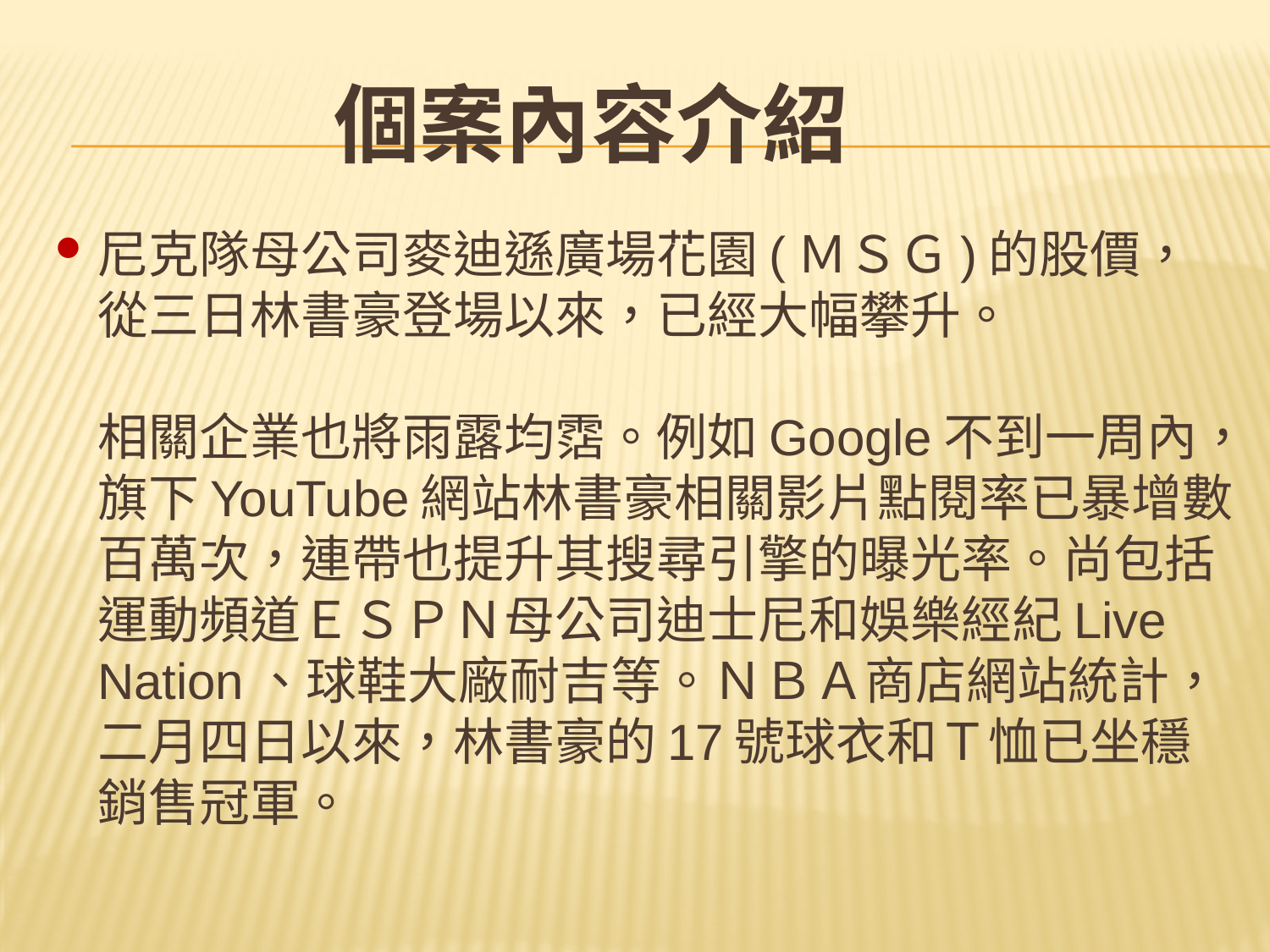

# 個案內容介紹
尼克隊母公司麥迪遜廣場花園(ＭＳＧ)的股價，從三日林書豪登場以來，已經大幅攀升。
相關企業也將雨露均霑。例如Google不到一周內，旗下YouTube網站林書豪相關影片點閱率已暴增數百萬次，連帶也提升其搜尋引擎的曝光率。尚包括運動頻道ＥＳＰＮ母公司迪士尼和娛樂經紀Live Nation、球鞋大廠耐吉等。ＮＢＡ商店網站統計，二月四日以來，林書豪的17號球衣和Ｔ恤已坐穩銷售冠軍。